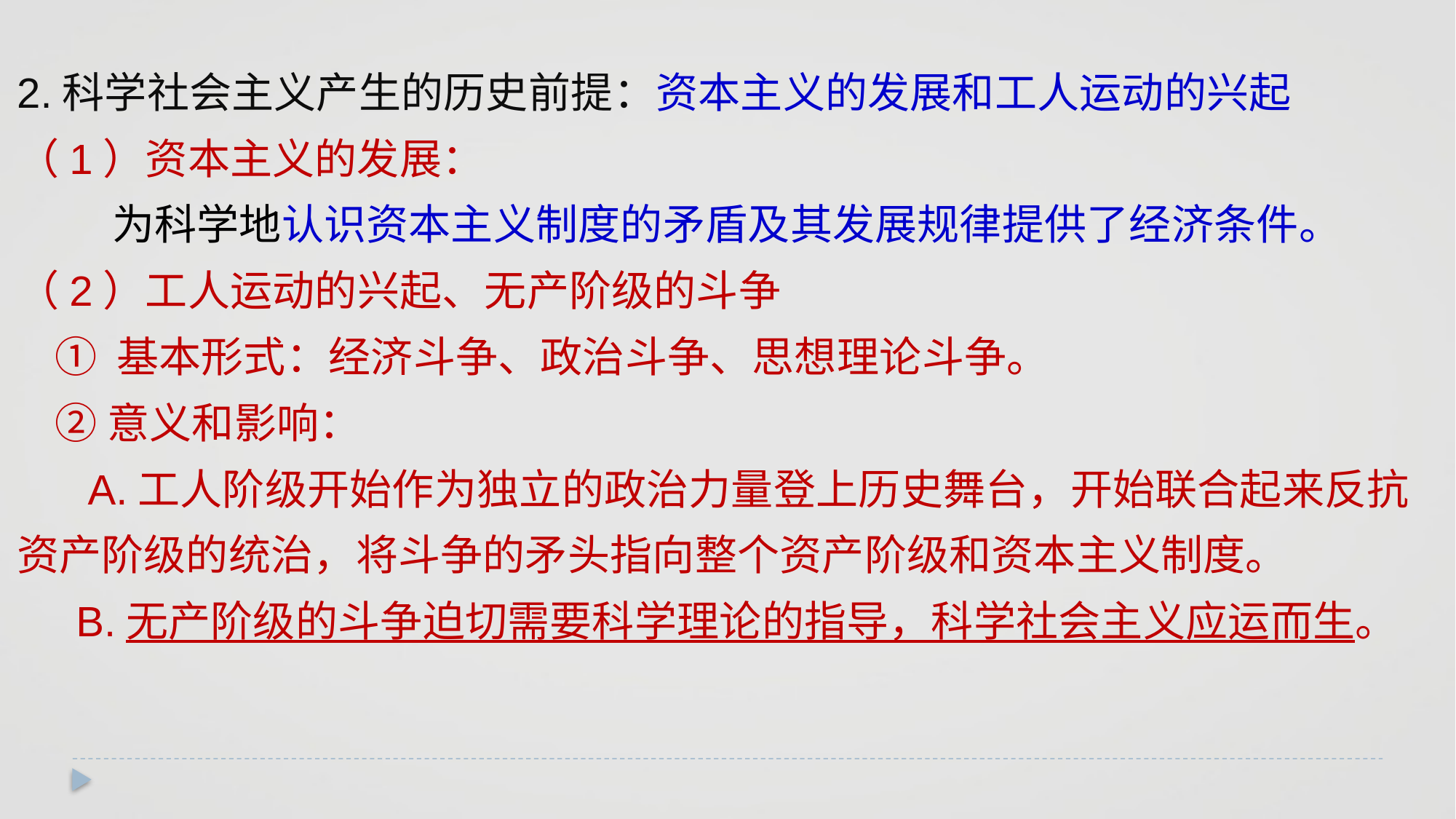

2.科学社会主义产生的历史前提：资本主义的发展和工人运动的兴起
（1）资本主义的发展：
         为科学地认识资本主义制度的矛盾及其发展规律提供了经济条件。
（2）工人运动的兴起、无产阶级的斗争
    ① 基本形式：经济斗争、政治斗争、思想理论斗争。
    ②意义和影响：
      A.工人阶级开始作为独立的政治力量登上历史舞台，开始联合起来反抗资产阶级的统治，将斗争的矛头指向整个资产阶级和资本主义制度。
     B.无产阶级的斗争迫切需要科学理论的指导，科学社会主义应运而生。